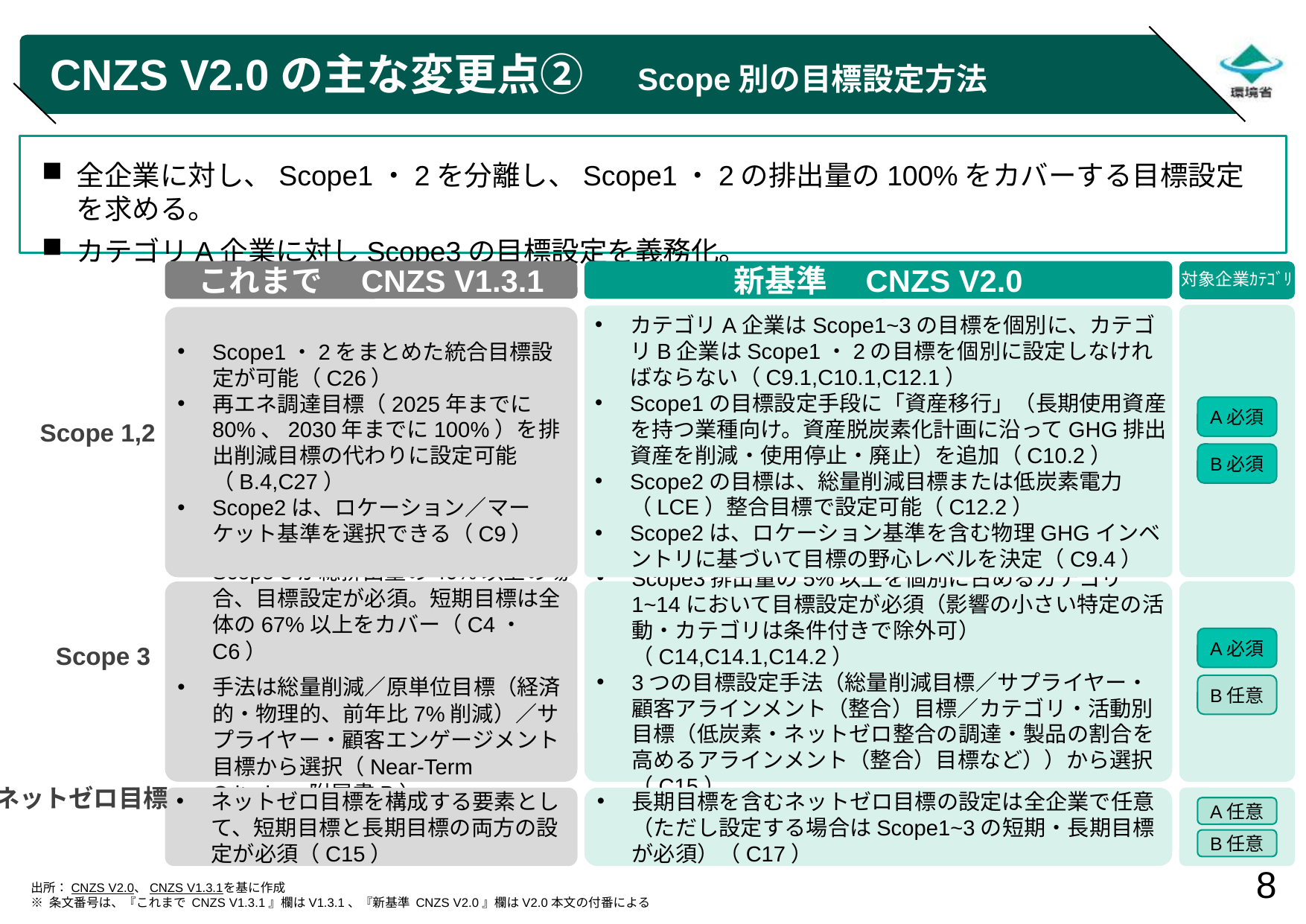

# CNZS V2.0の主な変更点②　Scope別の目標設定方法
全企業に対し、Scope1・2を分離し、Scope1・2の排出量の100%をカバーする目標設定を求める。
カテゴリA企業に対しScope3の目標設定を義務化。
新基準　CNZS V2.0
これまで　CNZS V1.3.1
対象企業ｶﾃｺﾞﾘ

カテゴリA企業はScope1~3の目標を個別に、カテゴリB企業はScope1・2の目標を個別に設定しなければならない（C9.1,C10.1,C12.1）
Scope1の目標設定手段に「資産移行」（長期使用資産を持つ業種向け。資産脱炭素化計画に沿ってGHG排出資産を削減・使用停止・廃止）を追加（C10.2）
Scope2の目標は、総量削減目標または低炭素電力（LCE）整合目標で設定可能（C12.2）
Scope2は、ロケーション基準を含む物理GHGインベントリに基づいて目標の野心レベルを決定（C9.4）
Scope1・2をまとめた統合目標設定が可能（C26）
再エネ調達目標（2025年までに80%、2030年までに100%）を排出削減目標の代わりに設定可能（B.4,C27）
Scope2は、ロケーション／マーケット基準を選択できる（C9）
A必須
Scope 1,2
B必須
Scope3排出量の5%以上を個別に占めるカテゴリ1~14において目標設定が必須（影響の小さい特定の活動・カテゴリは条件付きで除外可） （C14,C14.1,C14.2）
3つの目標設定手法（総量削減目標／サプライヤー・顧客アラインメント（整合）目標／カテゴリ・活動別目標（低炭素・ネットゼロ整合の調達・製品の割合を高めるアラインメント（整合）目標など））から選択（C15）

Scope 3が総排出量の40%以上の場合、目標設定が必須。短期目標は全体の67%以上をカバー（C4・C6）
手法は総量削減／原単位目標（経済的・物理的、前年比7%削減）／サプライヤー・顧客エンゲージメント目標から選択（Near-Term Criteria・附属書B）
A必須
Scope 3
B任意
ネットゼロ目標

ネットゼロ目標を構成する要素として、短期目標と長期目標の両方の設定が必須（C15）
長期目標を含むネットゼロ目標の設定は全企業で任意（ただし設定する場合はScope1~3の短期・長期目標が必須）（C17）
A任意
B任意
出所：CNZS V2.0、CNZS V1.3.1を基に作成
※ 条文番号は、『これまで CNZS V1.3.1』欄はV1.3.1、『新基準 CNZS V2.0』欄はV2.0本文の付番による